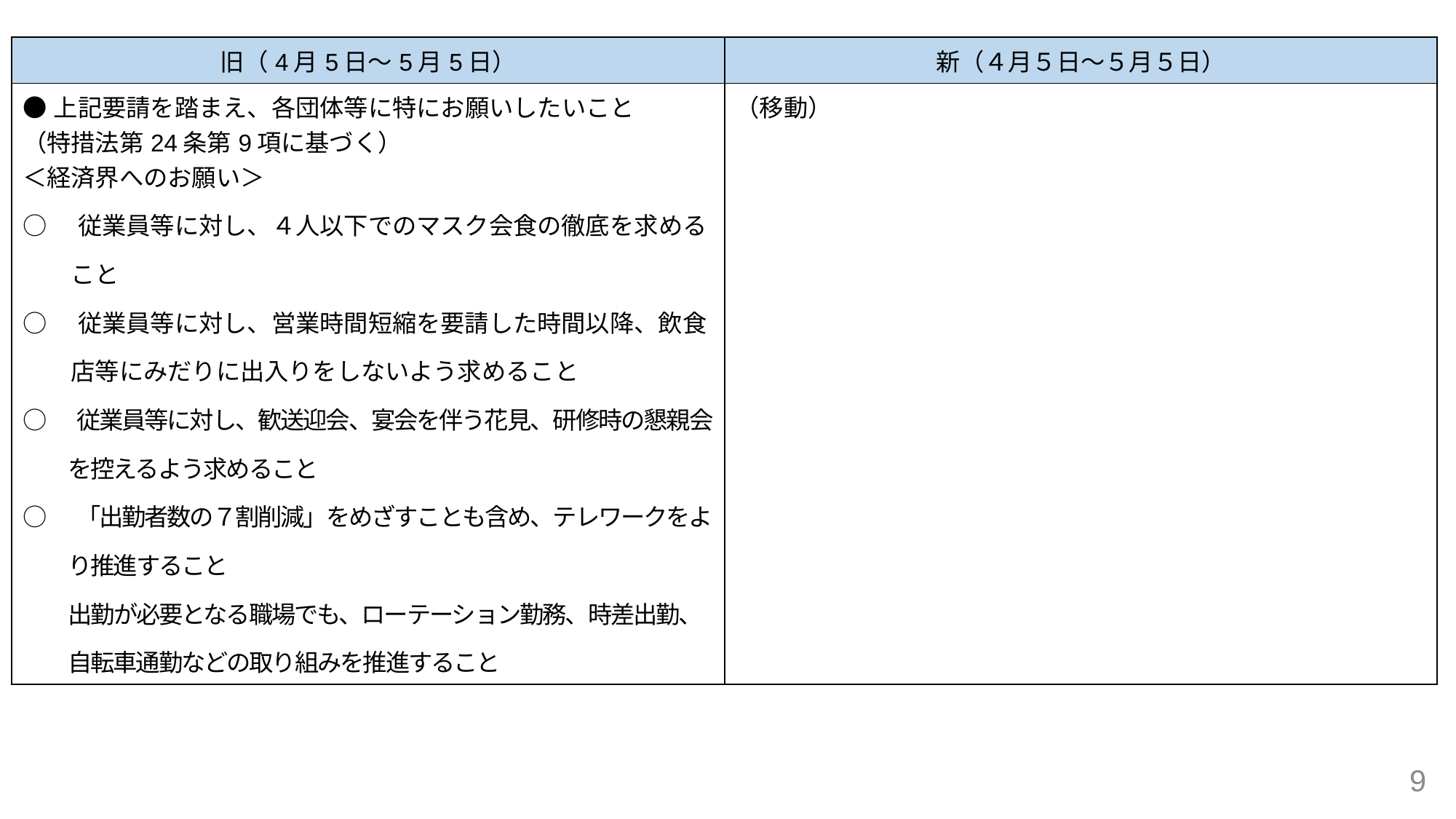

| 旧（4月5日～5月5日） | 新（４月５日～５月５日） |
| --- | --- |
| ●上記要請を踏まえ、各団体等に特にお願いしたいこと （特措法第24条第9項に基づく） ＜経済界へのお願い＞　 ○　従業員等に対し、４人以下でのマスク会食の徹底を求める 　　こと ○　従業員等に対し、営業時間短縮を要請した時間以降、飲食 　　店等にみだりに出入りをしないよう求めること ○　従業員等に対し、歓送迎会、宴会を伴う花見、研修時の懇親会 　　を控えるよう求めること ○　「出勤者数の７割削減」をめざすことも含め、テレワークをよ 　　り推進すること 　　出勤が必要となる職場でも、ローテーション勤務、時差出勤、 　　自転車通勤などの取り組みを推進すること | （移動） |
9